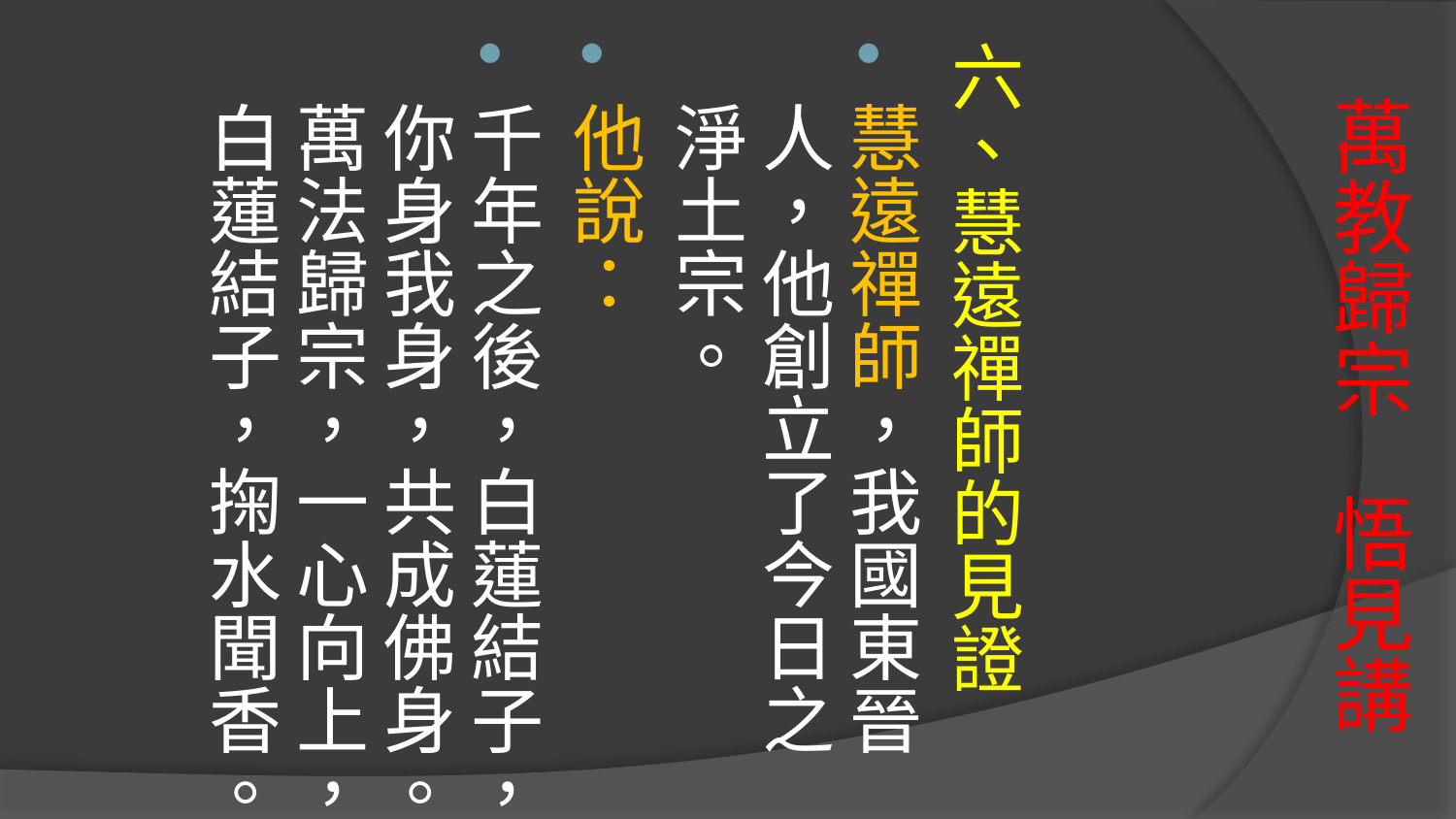

六、慧遠禪師的見證
慧遠禪師，我國東晉人，他創立了今日之淨土宗。
他說：
千年之後，白蓮結子，你身我身，共成佛身。萬法歸宗，一心向上，白蓮結子，掬水聞香。
# 萬教歸宗    悟見講